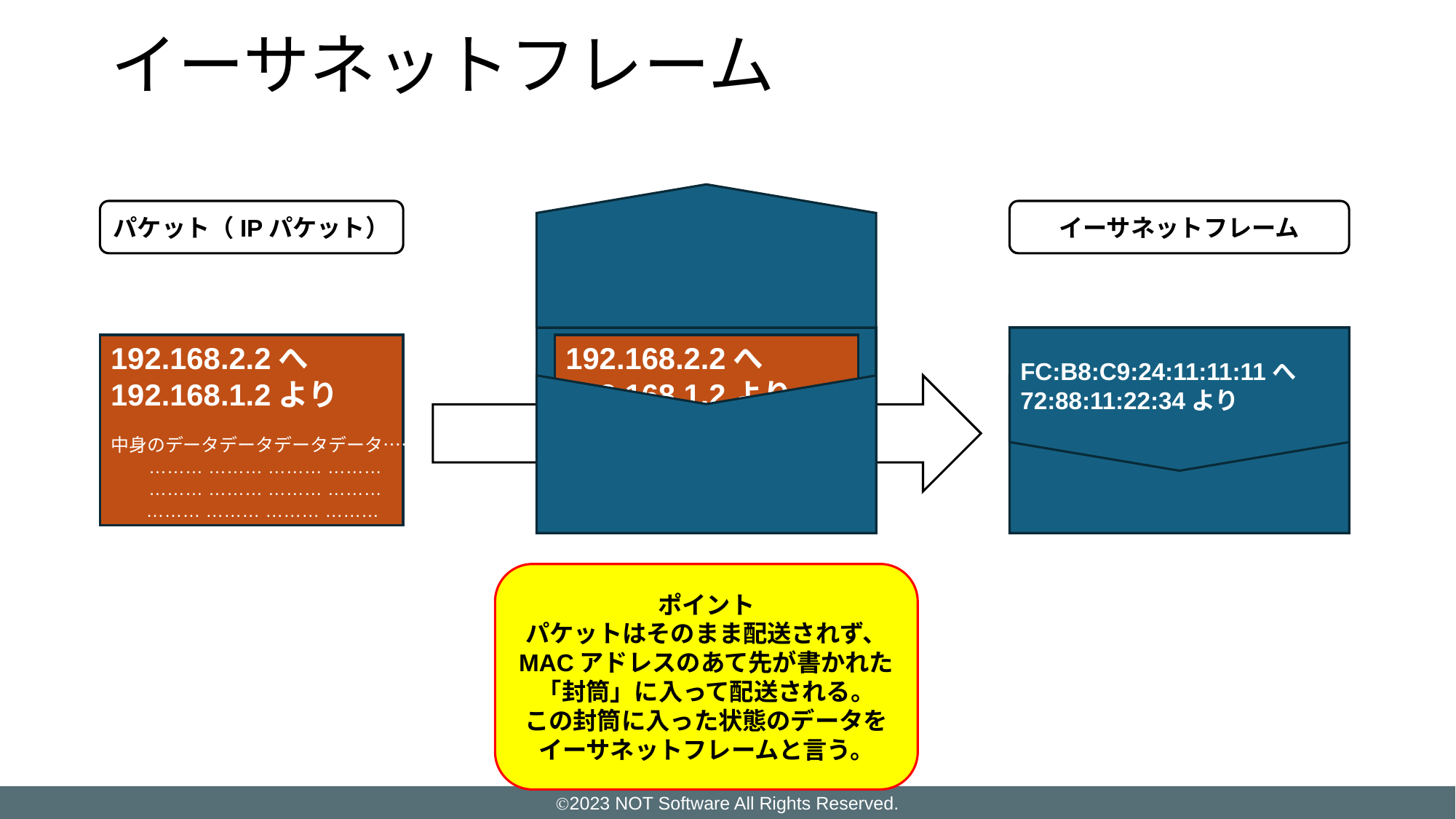

# イーサネットフレーム

パケット（IPパケット）
イーサネットフレーム

FC:B8:C9:24:11:11:11へ
72:88:11:22:34より
192.168.2.2へ
192.168.1.2より

中身のデータデータデータデータ……
……… ……… ……… ………
……… ……… ……… ………
……… ……… ……… ………
192.168.2.2へ
192.168.1.2より

中身のデータデータデータデータ……
……… ……… ……… ………
……… ……… ……… ………
……… ……… ……… ………

ポイント
パケットはそのまま配送されず、
MACアドレスのあて先が書かれた
「封筒」に入って配送される。
この封筒に入った状態のデータを
イーサネットフレームと言う。